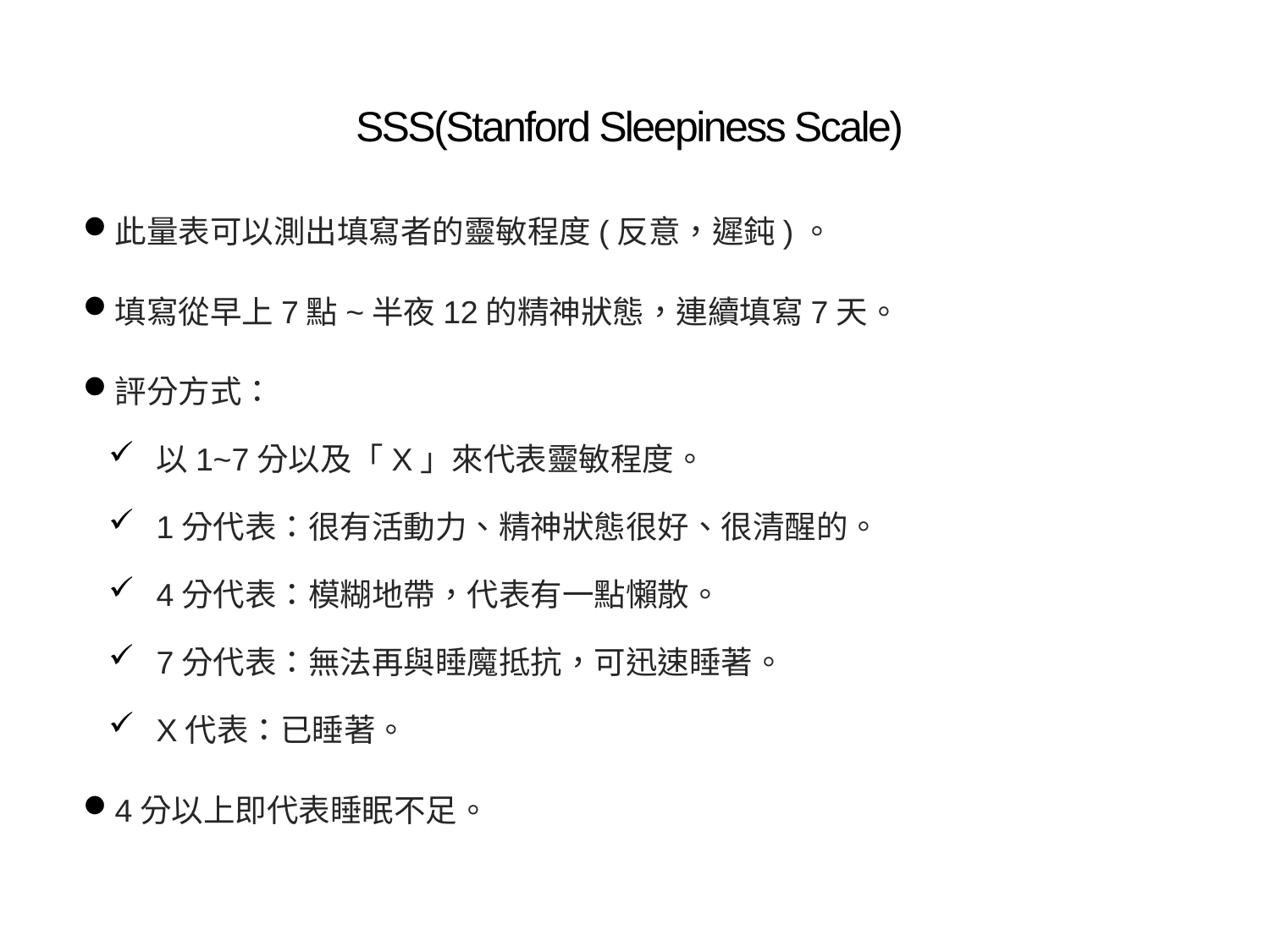

# SSS(Stanford Sleepiness Scale)
此量表可以測出填寫者的靈敏程度(反意，遲鈍)。
填寫從早上7點~半夜12的精神狀態，連續填寫7天。
評分方式：
以1~7分以及「X」來代表靈敏程度。
1分代表：很有活動力、精神狀態很好、很清醒的。
4分代表：模糊地帶，代表有一點懶散。
7分代表：無法再與睡魔抵抗，可迅速睡著。
X代表：已睡著。
4分以上即代表睡眠不足。